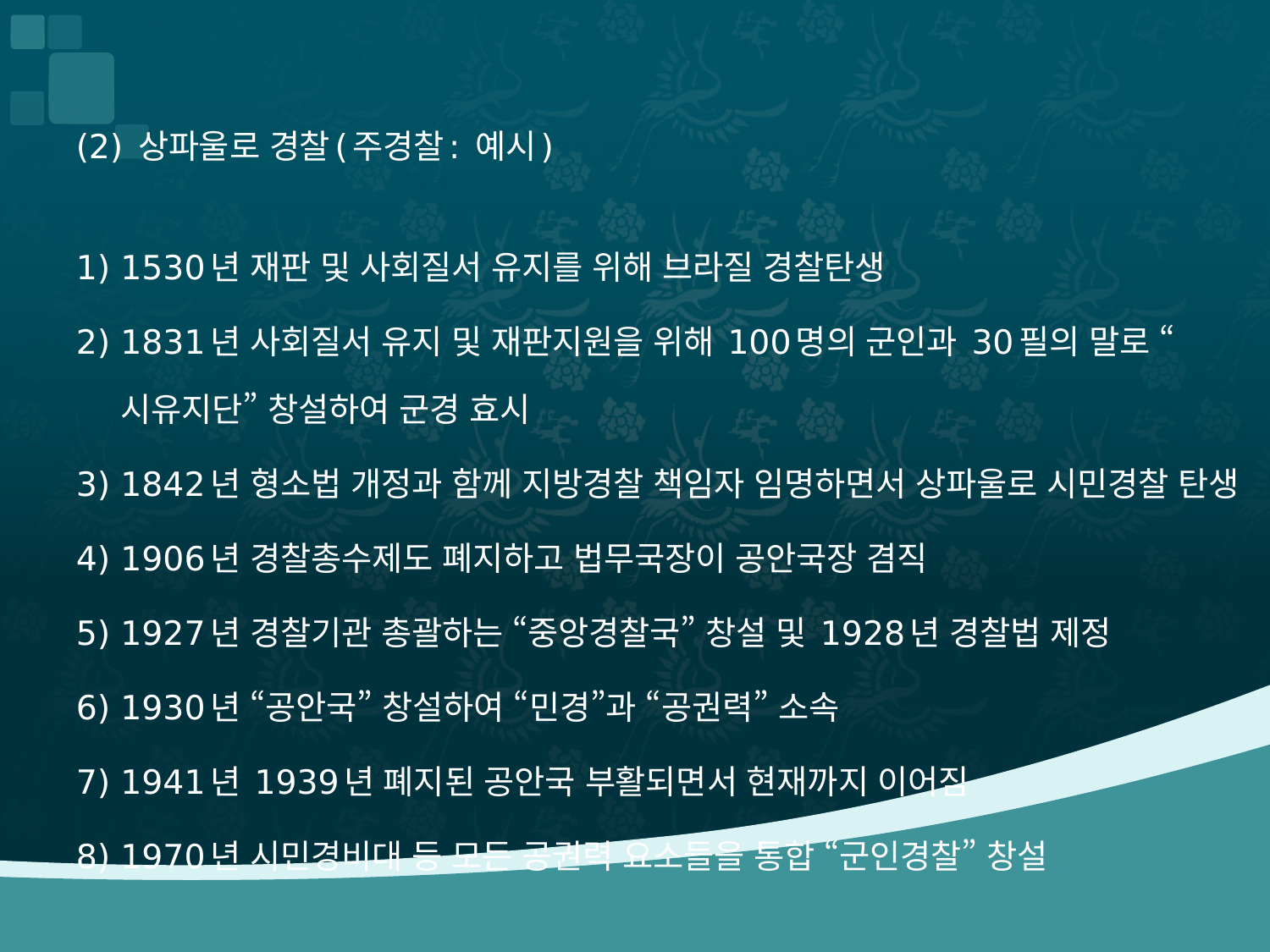

#
(2) 상파울로 경찰(주경찰: 예시)

1) 1530년 재판 및 사회질서 유지를 위해 브라질 경찰탄생
2) 1831년 사회질서 유지 및 재판지원을 위해 100명의 군인과 30필의 말로 “시유지단” 창설하여 군경 효시
3) 1842년 형소법 개정과 함께 지방경찰 책임자 임명하면서 상파울로 시민경찰 탄생
4) 1906년 경찰총수제도 폐지하고 법무국장이 공안국장 겸직
5) 1927년 경찰기관 총괄하는 “중앙경찰국” 창설 및 1928년 경찰법 제정
6) 1930년 “공안국” 창설하여 “민경”과 “공권력” 소속
7) 1941년 1939년 폐지된 공안국 부활되면서 현재까지 이어짐
8) 1970년 시민경비대 등 모든 공권력 요소들을 통합 “군인경찰” 창설